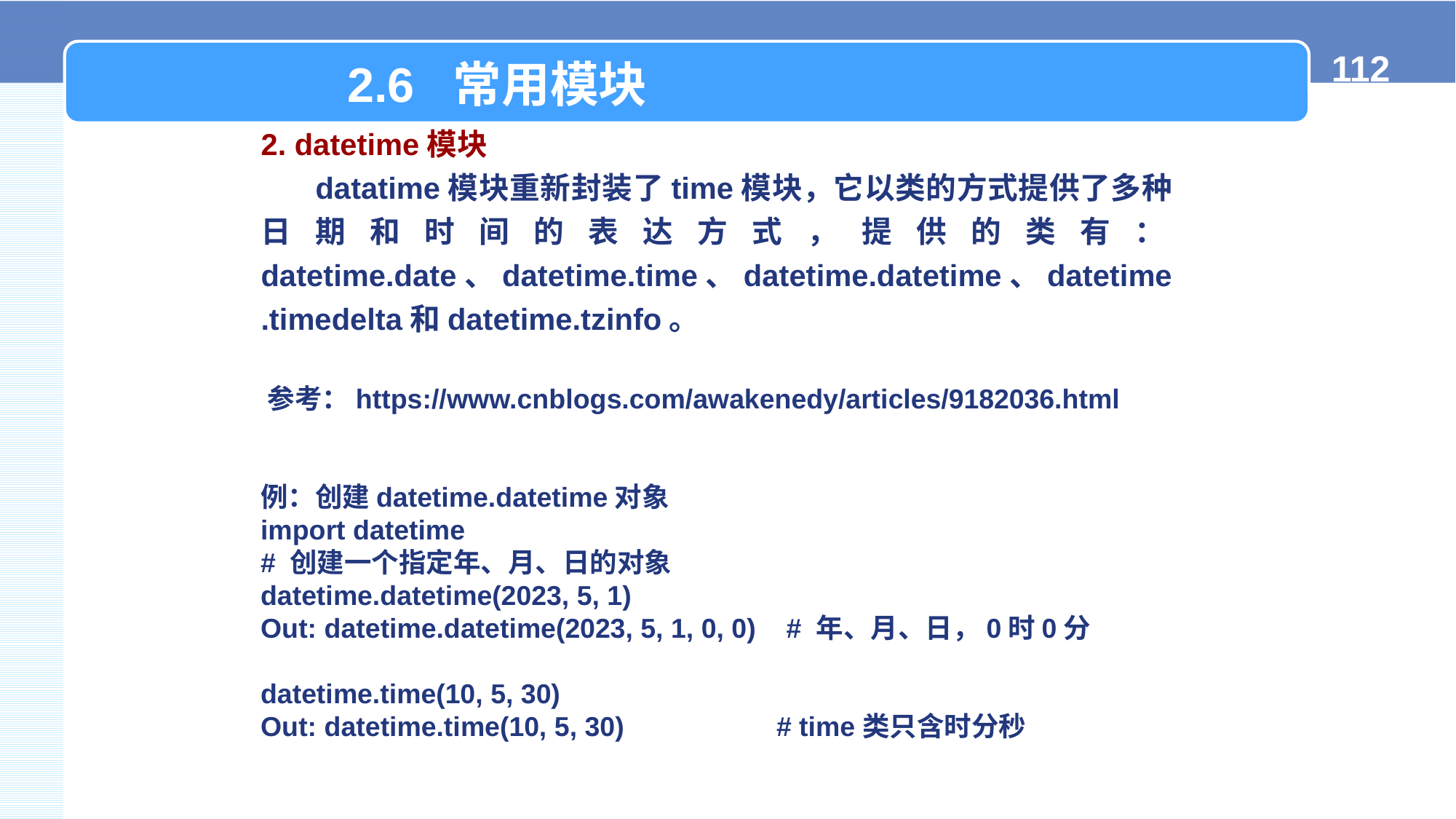

2.6  常用模块
2. datetime模块
datatime模块重新封装了time模块，它以类的方式提供了多种日期和时间的表达方式，提供的类有：datetime.date、datetime.time、datetime.datetime、datetime.timedelta和datetime.tzinfo。

参考：https://www.cnblogs.com/awakenedy/articles/9182036.html
例：创建datetime.datetime对象
import datetime
# 创建一个指定年、月、日的对象
datetime.datetime(2023, 5, 1)
Out: datetime.datetime(2023, 5, 1, 0, 0)    # 年、月、日，0时0分

datetime.time(10, 5, 30)
Out: datetime.time(10, 5, 30)                    # time类只含时分秒